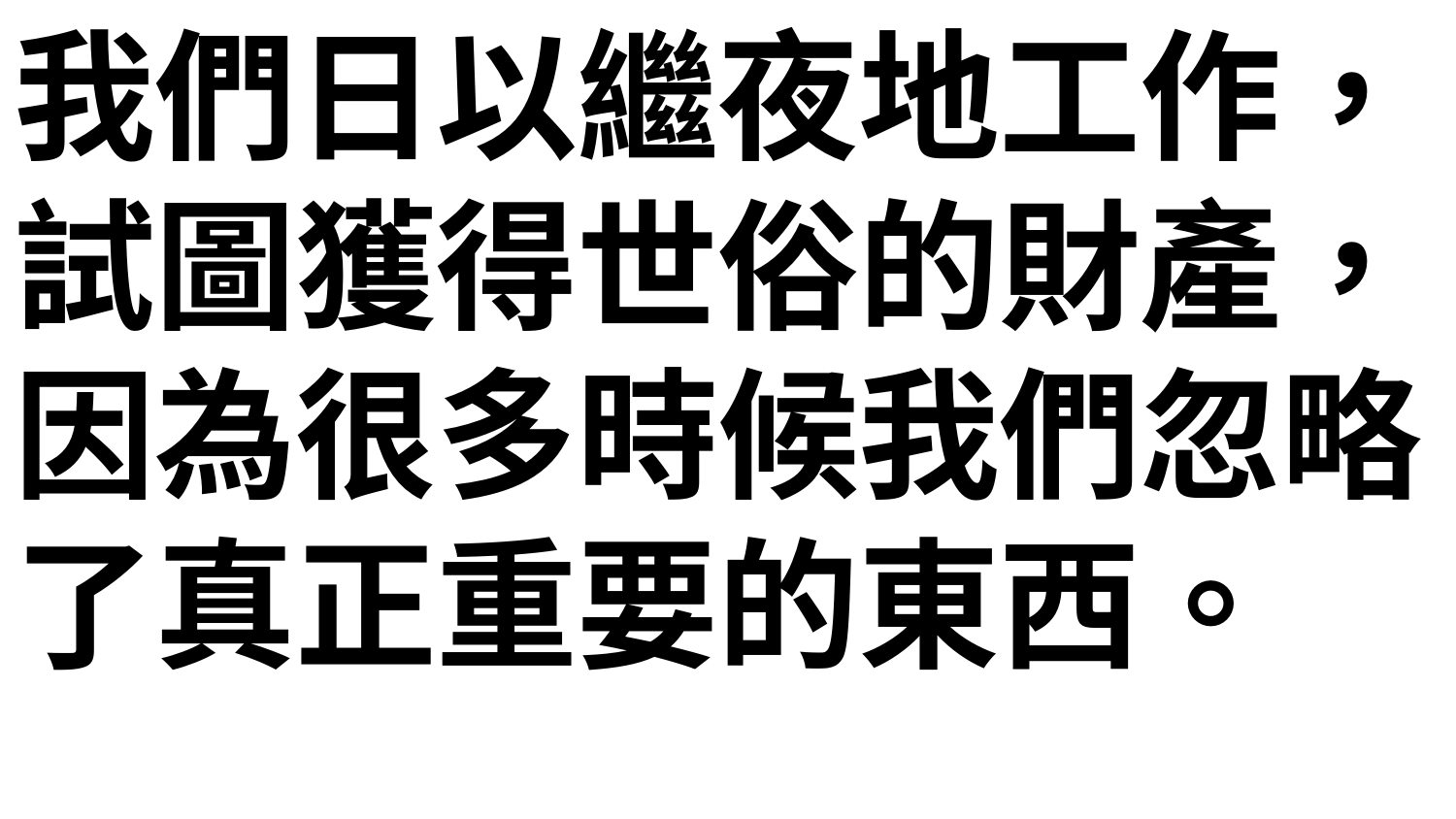

我們日以繼夜地工作， 試圖獲得世俗的財產， 因為很多時候我們忽略了真正重要的東西。